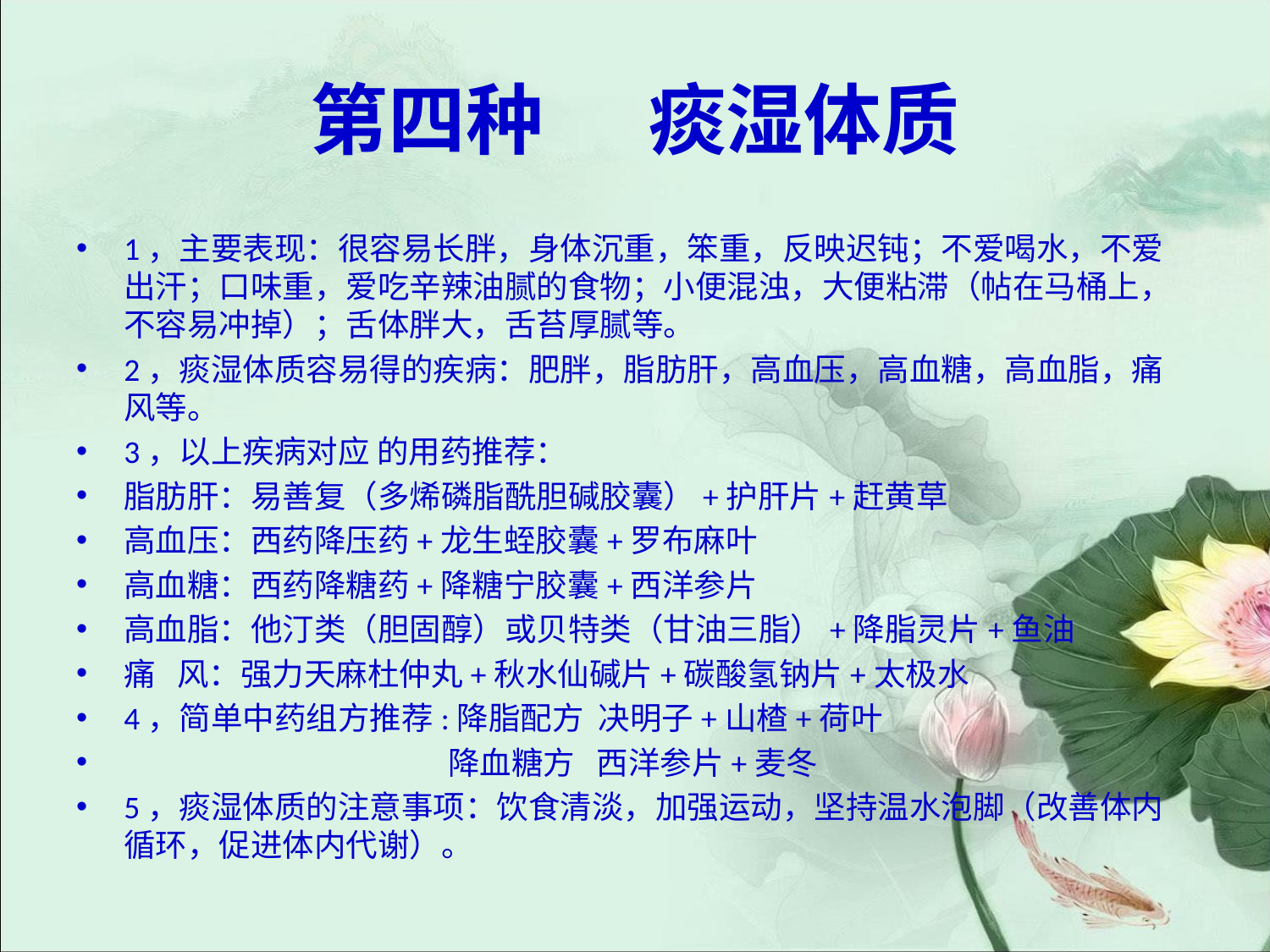

# 第四种      痰湿体质
1，主要表现：很容易长胖，身体沉重，笨重，反映迟钝；不爱喝水，不爱出汗；口味重，爱吃辛辣油腻的食物；小便混浊，大便粘滞（帖在马桶上，不容易冲掉）；舌体胖大，舌苔厚腻等。
2，痰湿体质容易得的疾病：肥胖，脂肪肝，高血压，高血糖，高血脂，痛风等。
3，以上疾病对应 的用药推荐：
脂肪肝：易善复（多烯磷脂酰胆碱胶囊）+护肝片+赶黄草
高血压：西药降压药+龙生蛭胶囊+罗布麻叶
高血糖：西药降糖药+降糖宁胶囊+西洋参片
高血脂：他汀类（胆固醇）或贝特类（甘油三脂）+降脂灵片+鱼油
痛   风：强力天麻杜仲丸+秋水仙碱片+碳酸氢钠片+太极水
4，简单中药组方推荐:降脂配方  决明子+山楂+荷叶
                                            降血糖方   西洋参片+麦冬
5，痰湿体质的注意事项：饮食清淡，加强运动，坚持温水泡脚（改善体内循环，促进体内代谢）。